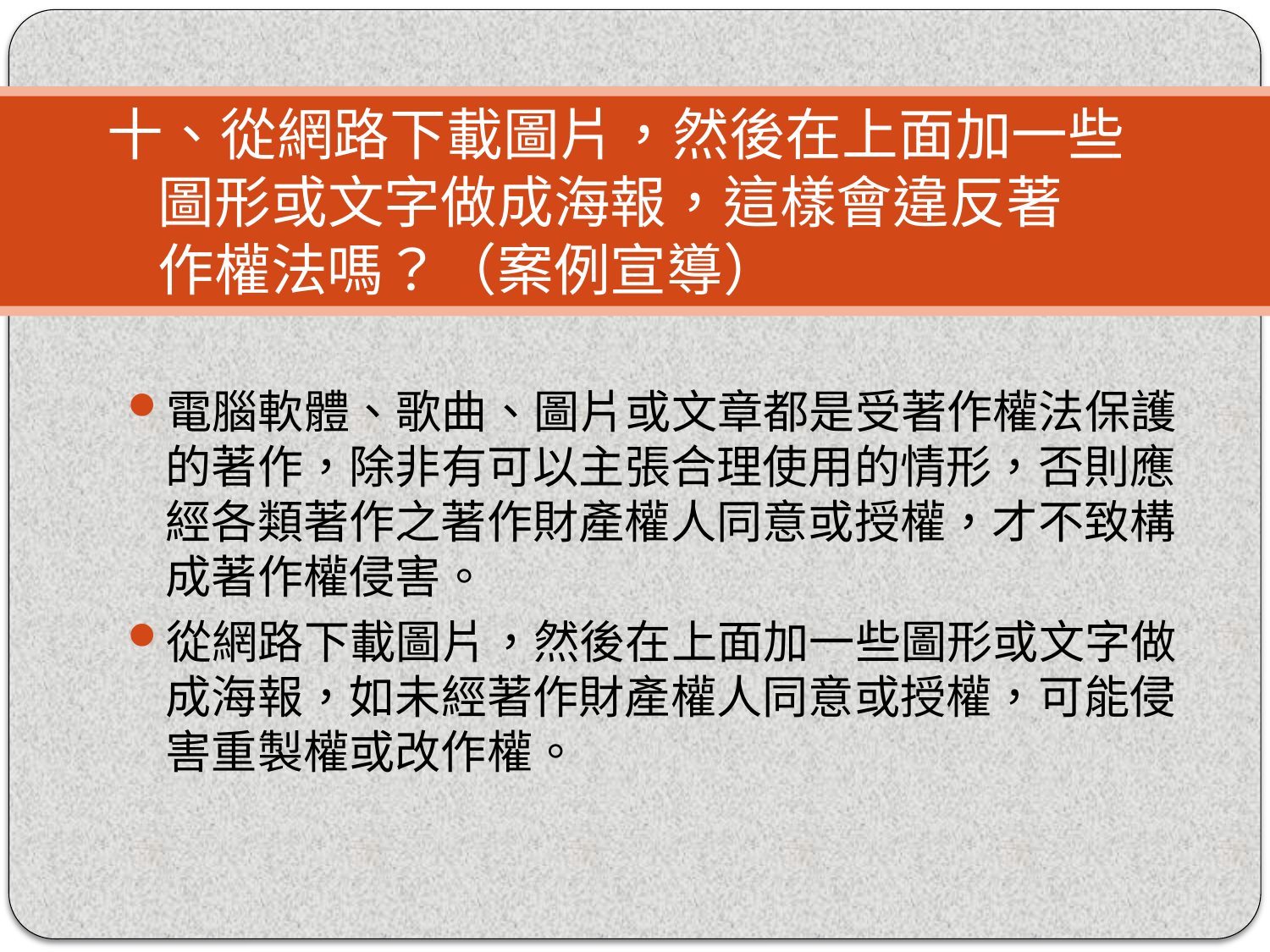

# 十、從網路下載圖片，然後在上面加一些 圖形或文字做成海報，這樣會違反著 作權法嗎？（案例宣導）

電腦軟體、歌曲、圖片或文章都是受著作權法保護的著作，除非有可以主張合理使用的情形，否則應經各類著作之著作財產權人同意或授權，才不致構成著作權侵害。
從網路下載圖片，然後在上面加一些圖形或文字做成海報，如未經著作財產權人同意或授權，可能侵害重製權或改作權。